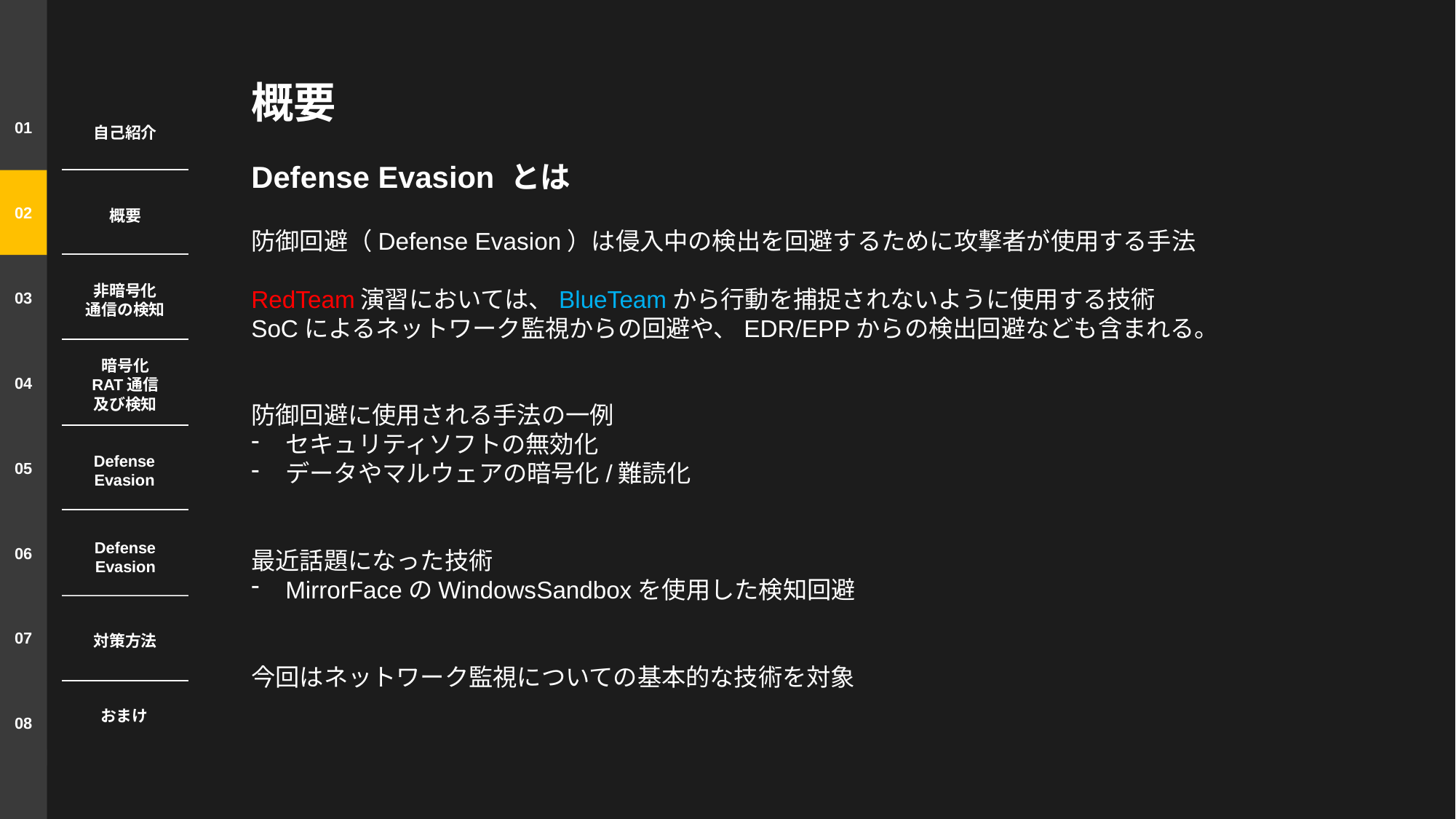

概要
01
自己紹介
Defense Evasion とは
02
概要
防御回避（Defense Evasion）は侵入中の検出を回避するために攻撃者が使用する手法

RedTeam演習においては、BlueTeamから行動を捕捉されないように使用する技術
SoCによるネットワーク監視からの回避や、EDR/EPPからの検出回避なども含まれる。

防御回避に使用される手法の一例
セキュリティソフトの無効化
データやマルウェアの暗号化/難読化

最近話題になった技術
MirrorFaceのWindowsSandboxを使用した検知回避

今回はネットワーク監視についての基本的な技術を対象
03
非暗号化
通信の検知
04
暗号化
RAT通信
及び検知
05
Defense Evasion
06
Defense
Evasion
07
対策方法
08
おまけ